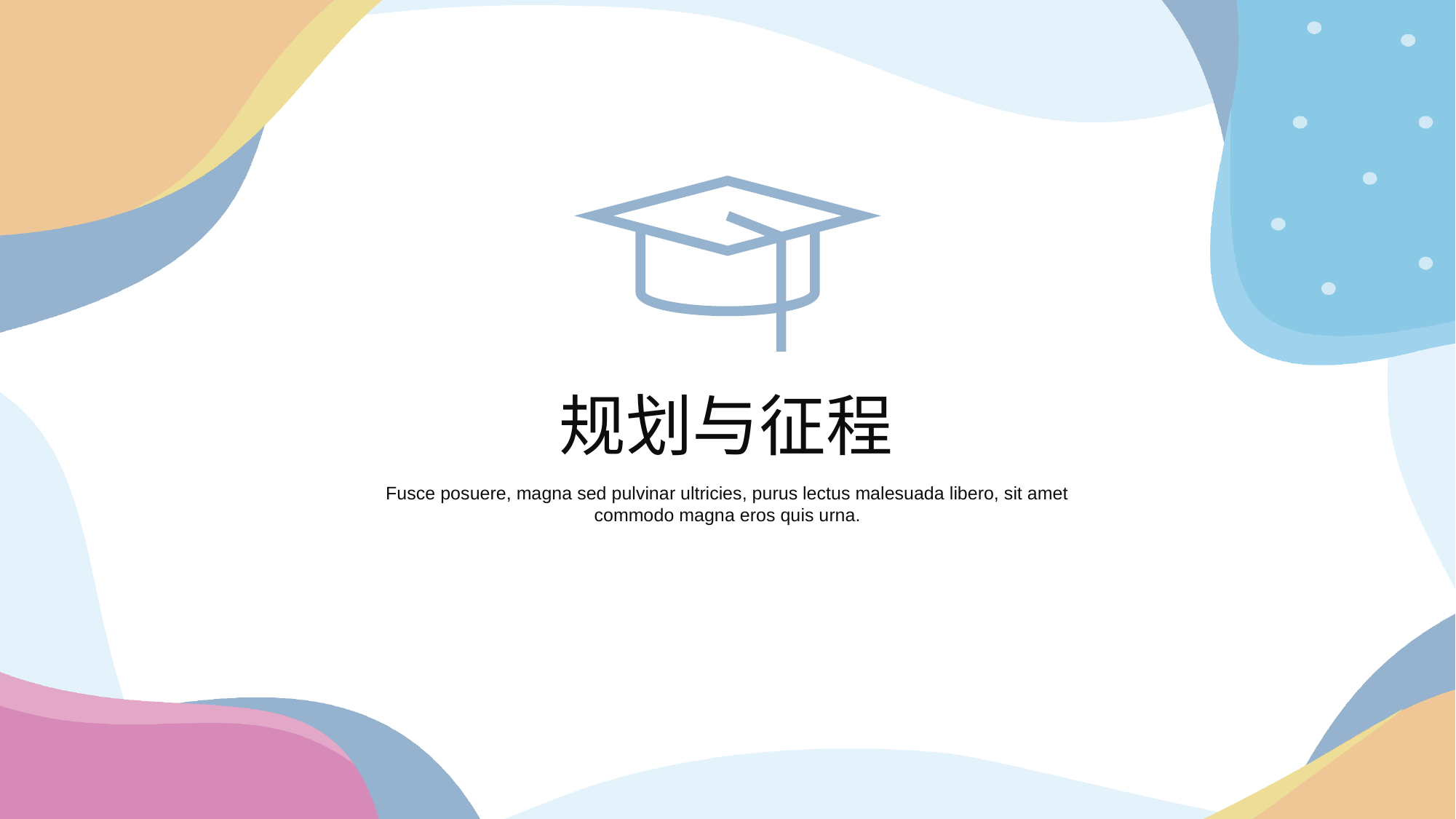

规划与征程
Fusce posuere, magna sed pulvinar ultricies, purus lectus malesuada libero, sit amet commodo magna eros quis urna.